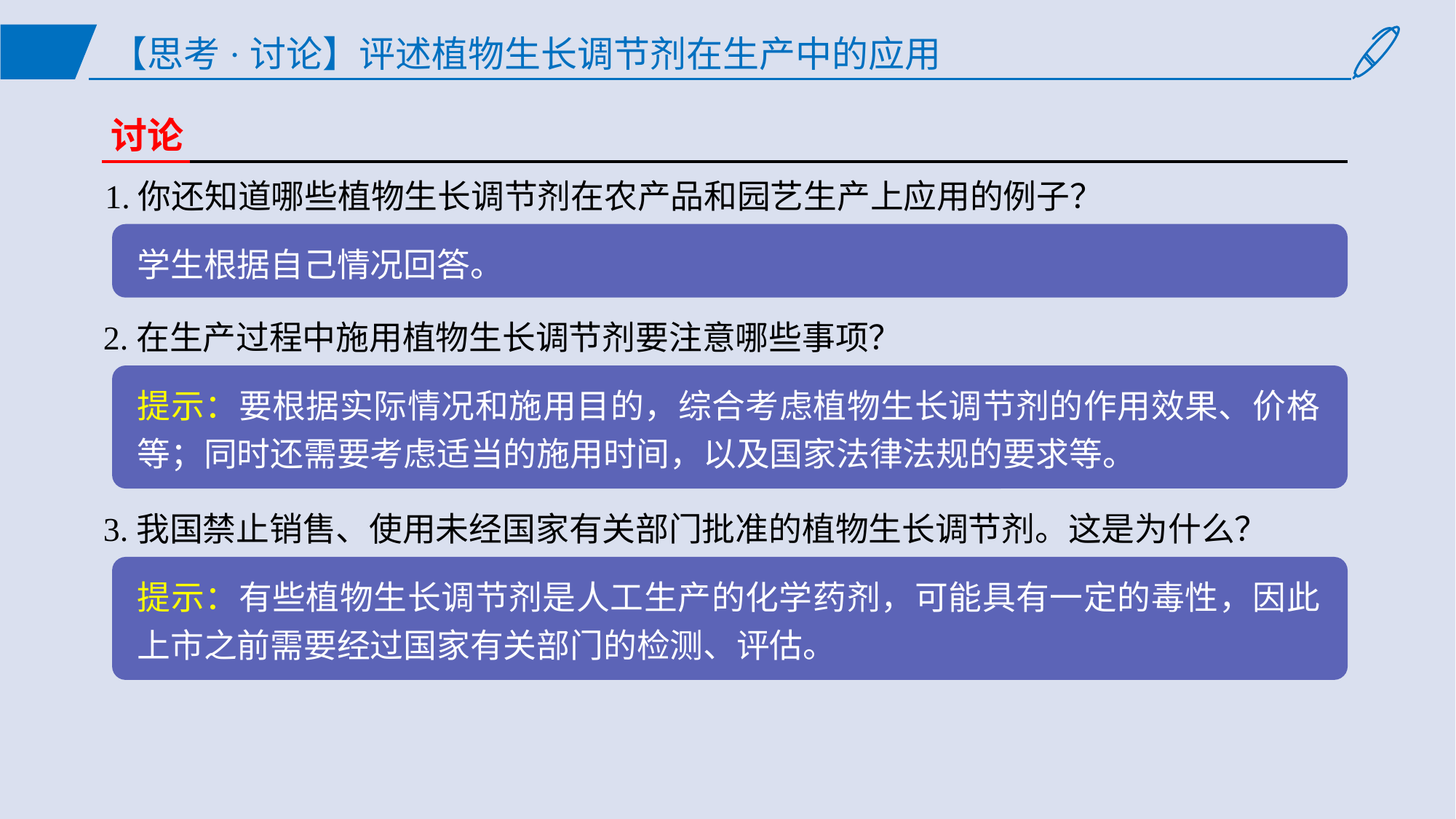

# 【思考·讨论】评述植物生长调节剂在生产中的应用
讨论
1.你还知道哪些植物生长调节剂在农产品和园艺生产上应用的例子？

学生根据自己情况回答。
2.在生产过程中施用植物生长调节剂要注意哪些事项？

提示：要根据实际情况和施用目的，综合考虑植物生长调节剂的作用效果、价格等；同时还需要考虑适当的施用时间，以及国家法律法规的要求等。
3.我国禁止销售、使用未经国家有关部门批准的植物生长调节剂。这是为什么？

提示：有些植物生长调节剂是人工生产的化学药剂，可能具有一定的毒性，因此上市之前需要经过国家有关部门的检测、评估。